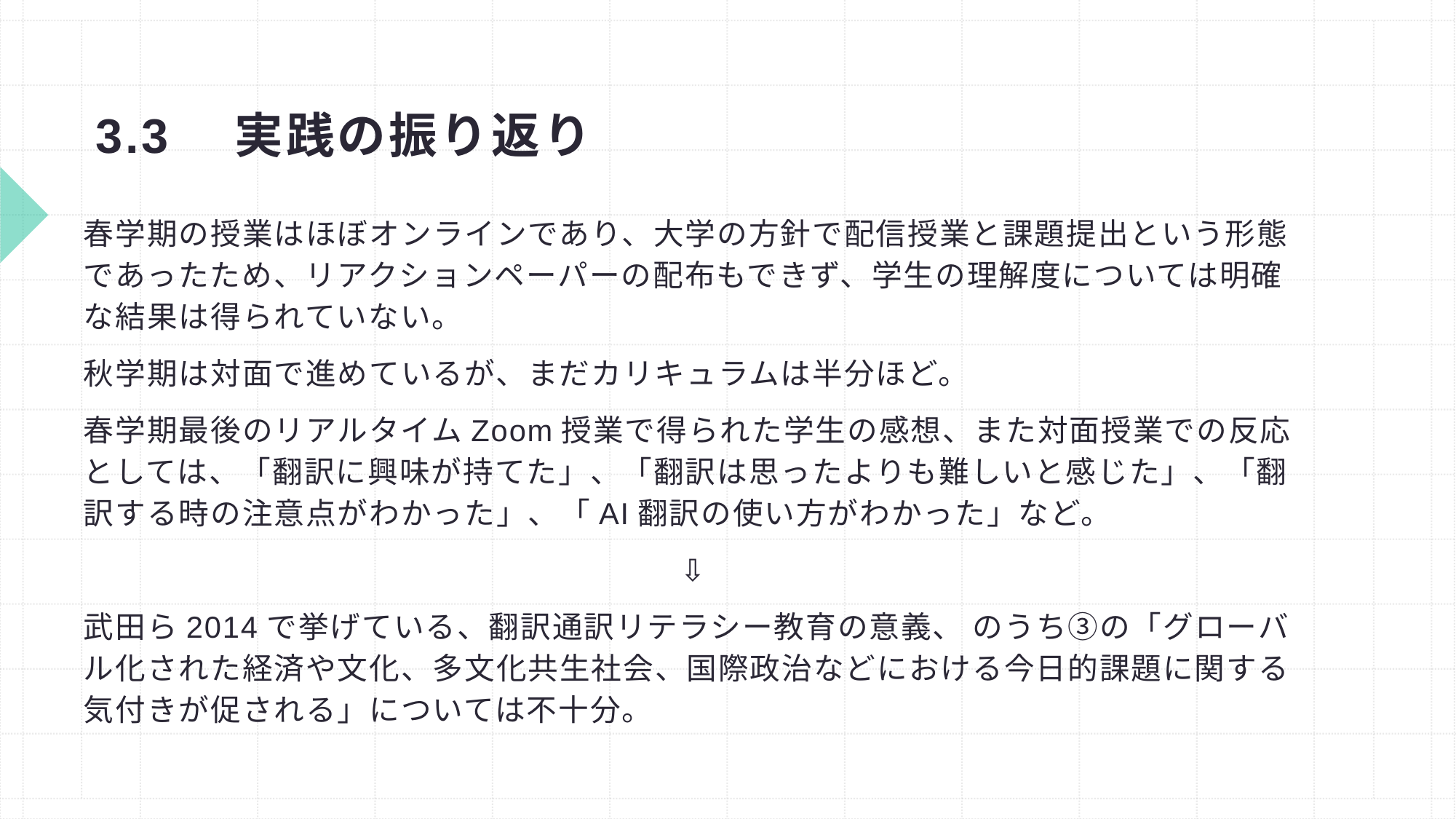

# 3.3　実践の振り返り
春学期の授業はほぼオンラインであり、大学の方針で配信授業と課題提出という形態であったため、リアクションペーパーの配布もできず、学生の理解度については明確な結果は得られていない。
秋学期は対面で進めているが、まだカリキュラムは半分ほど。
春学期最後のリアルタイムZoom授業で得られた学生の感想、また対面授業での反応としては、「翻訳に興味が持てた」、「翻訳は思ったよりも難しいと感じた」、「翻訳する時の注意点がわかった」、「AI翻訳の使い方がわかった」など。
⇩
武田ら2014で挙げている、翻訳通訳リテラシー教育の意義、 のうち③の「グローバル化された経済や文化、多文化共生社会、国際政治などにおける今日的課題に関する気付きが促される」については不十分。